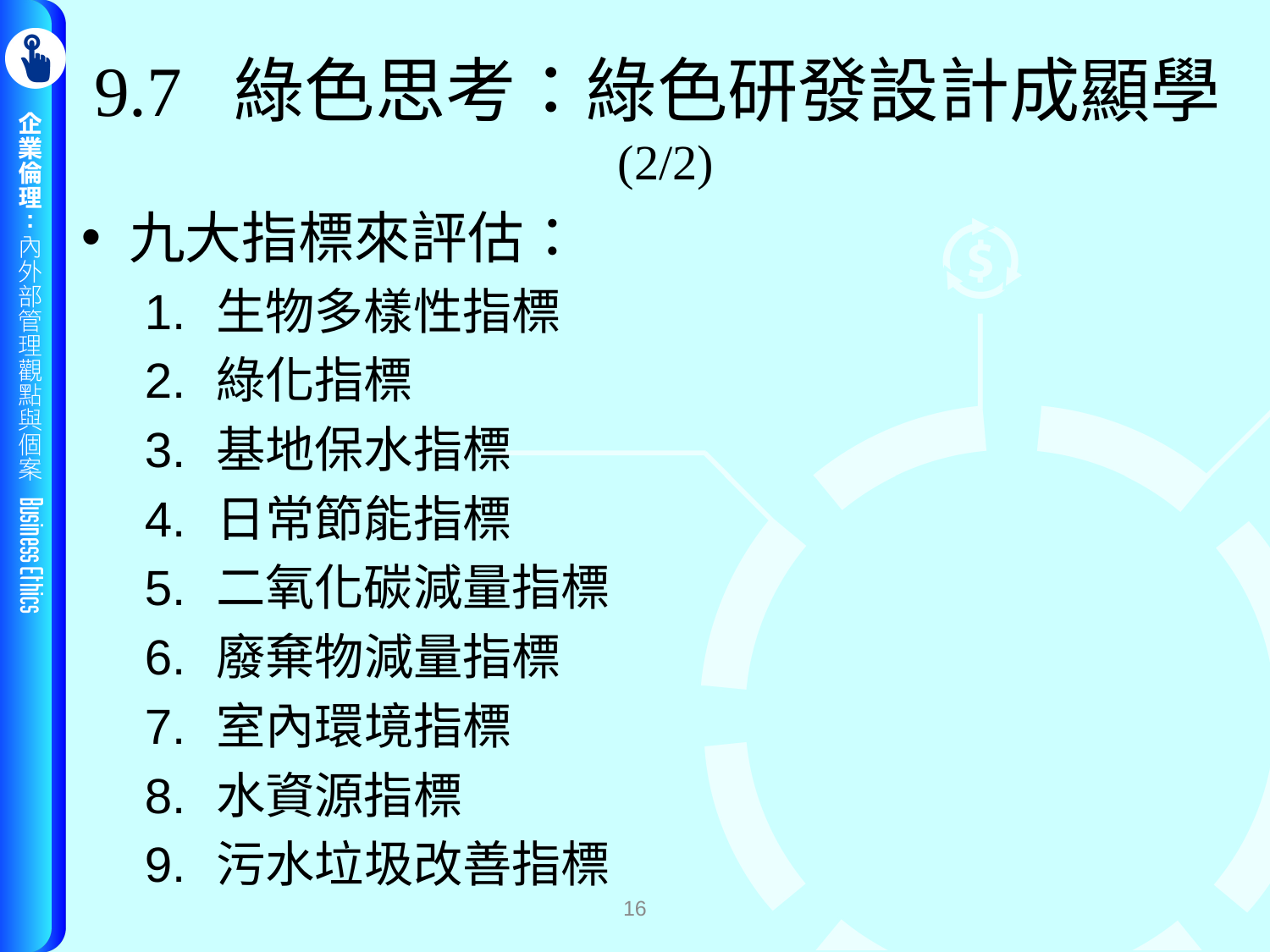

# 9.7  綠色思考：綠色研發設計成顯學(2/2)
九大指標來評估：
生物多樣性指標
綠化指標
基地保水指標
日常節能指標
二氧化碳減量指標
廢棄物減量指標
室內環境指標
水資源指標
污水垃圾改善指標
16